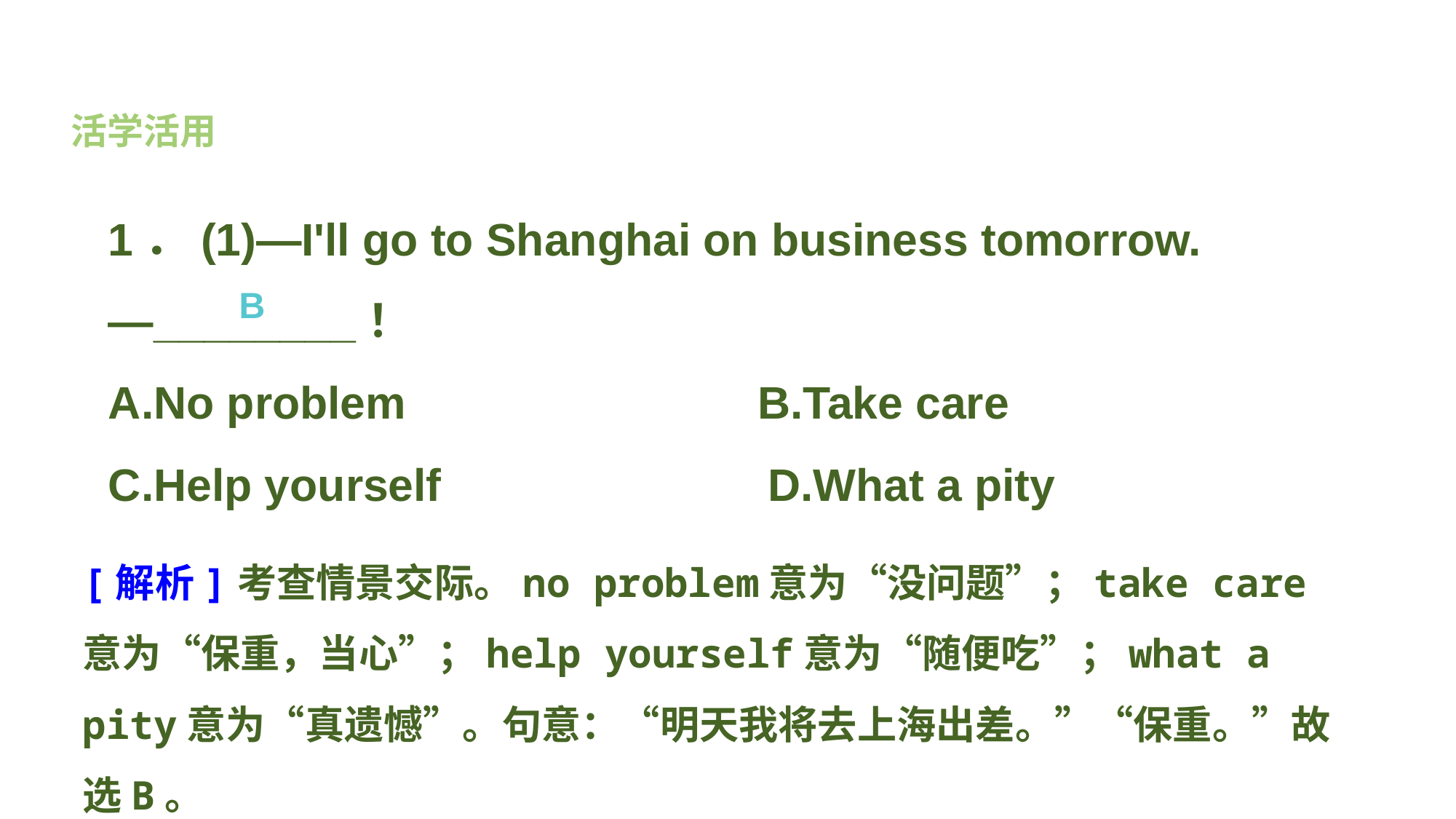

活学活用
1．(1)—I'll go to Shanghai on business tomorrow.
—________！
A.No problem                            B.Take care
C.Help yourself                          D.What a pity
B
[解析]考查情景交际。no problem意为“没问题”；take care意为“保重，当心”；help yourself意为“随便吃”；what a pity意为“真遗憾”。句意：“明天我将去上海出差。”“保重。”故选B。